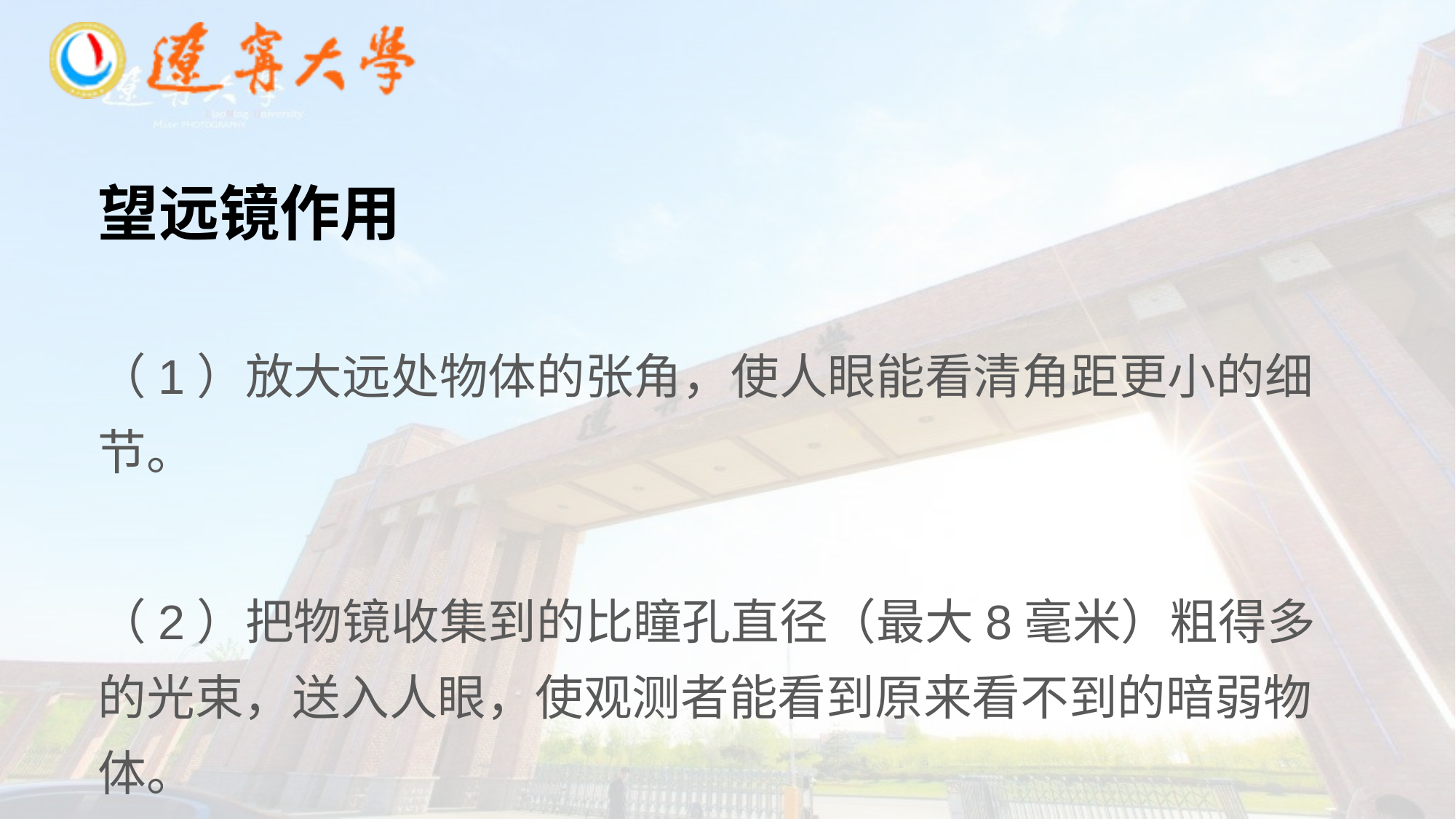

#
望远镜作用
（1）放大远处物体的张角，使人眼能看清角距更小的细节。

（2）把物镜收集到的比瞳孔直径（最大8毫米）粗得多的光束，送入人眼，使观测者能看到原来看不到的暗弱物体。